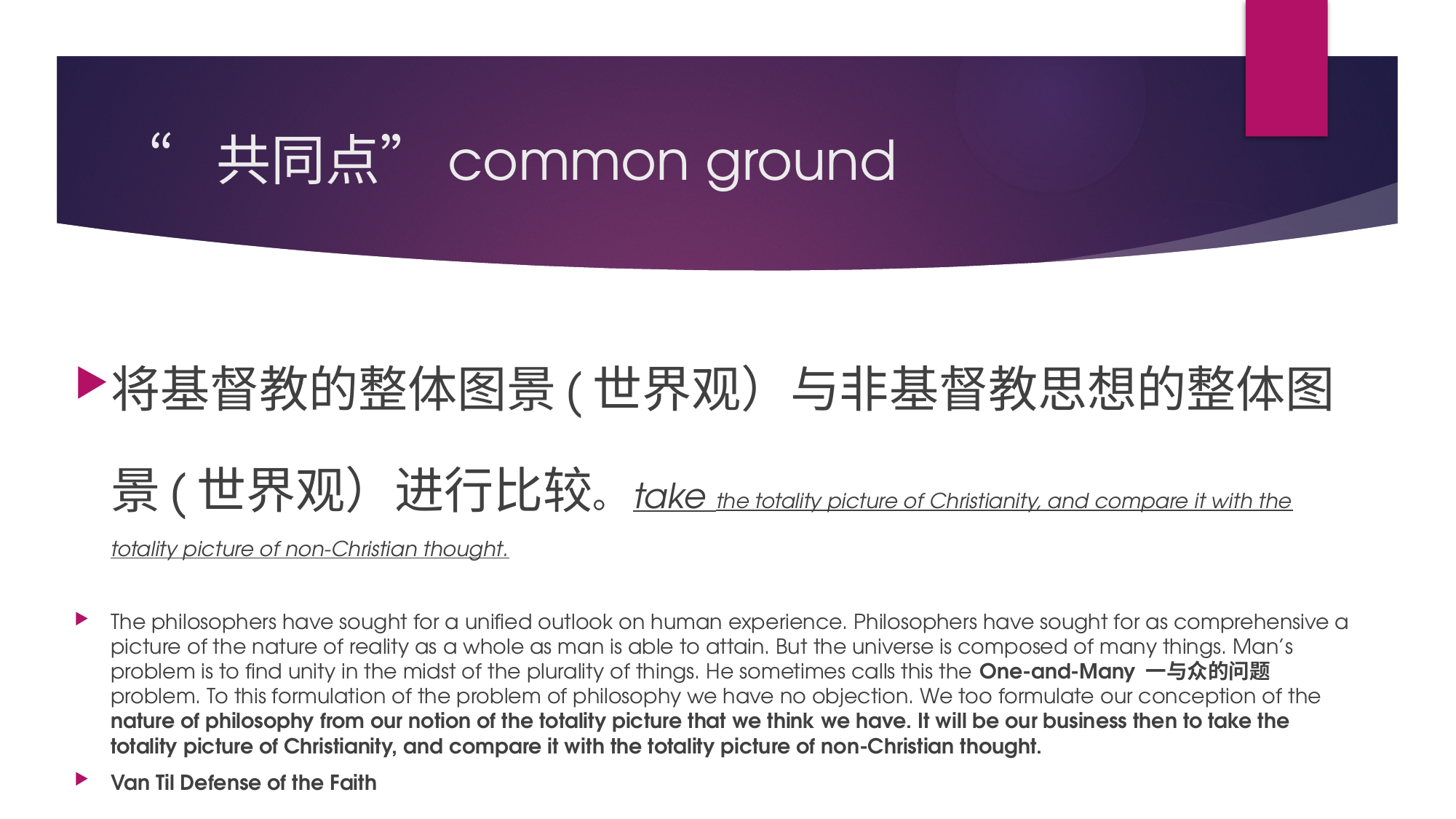

# “共同点”common ground
将基督教的整体图景(世界观）与非基督教思想的整体图景(世界观）进行比较。take the totality picture of Christianity, and compare it with the totality picture of non-Christian thought.

The philosophers have sought for a unified outlook on human experience. Philosophers have sought for as comprehensive a picture of the nature of reality as a whole as man is able to attain. But the universe is composed of many things. Man’s problem is to find unity in the midst of the plurality of things. He sometimes calls this the One-and-Many 一与众的问题  problem. To this formulation of the problem of philosophy we have no objection. We too formulate our conception of the nature of philosophy from our notion of the totality picture that we think we have. It will be our business then to take the totality picture of Christianity, and compare it with the totality picture of non-Christian thought.
Van Til Defense of the Faith